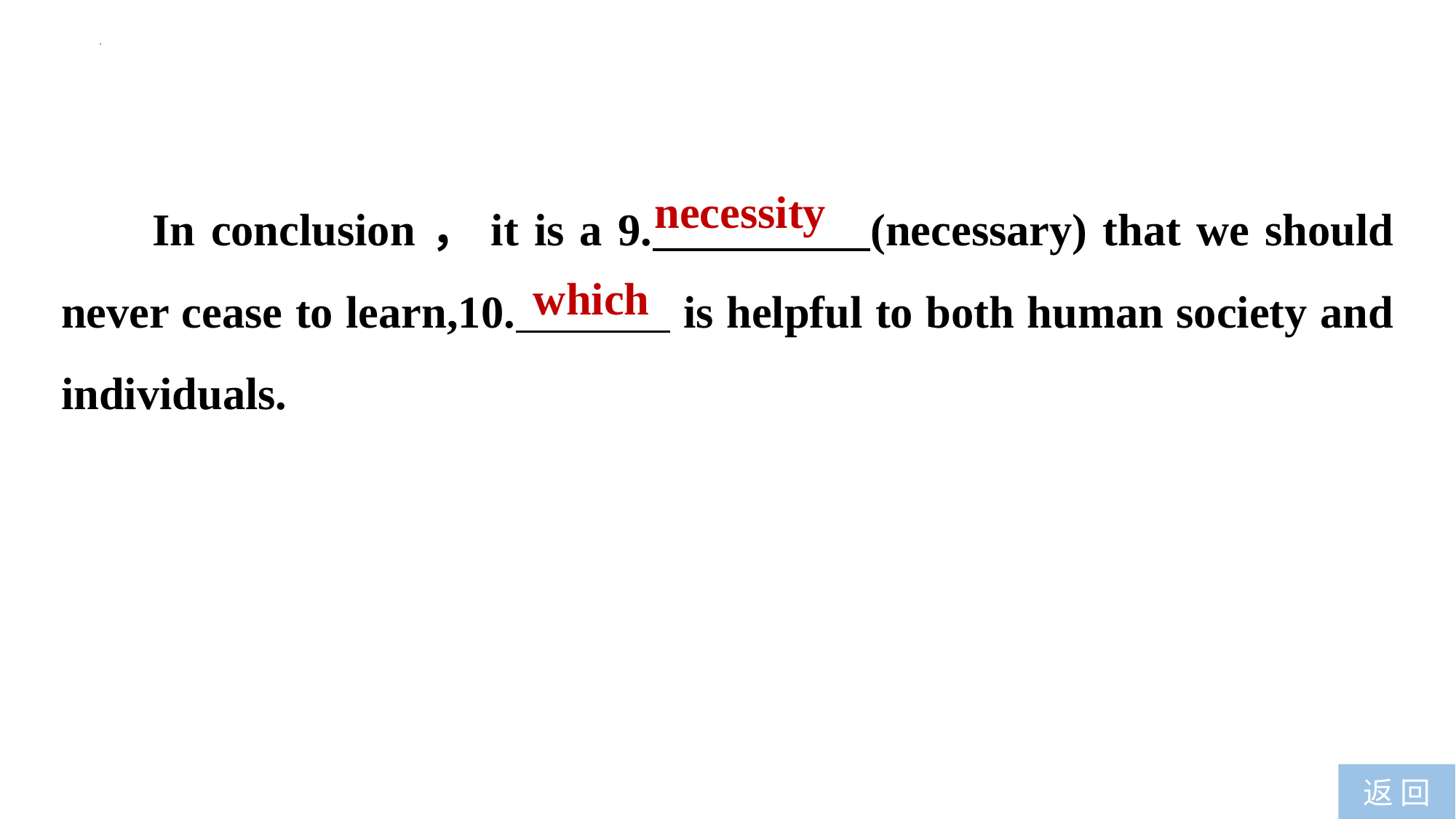

In conclusion，it is a 9.              (necessary) that we should never cease to learn,10.             is helpful to both human society and individuals.

necessity
which
返 回